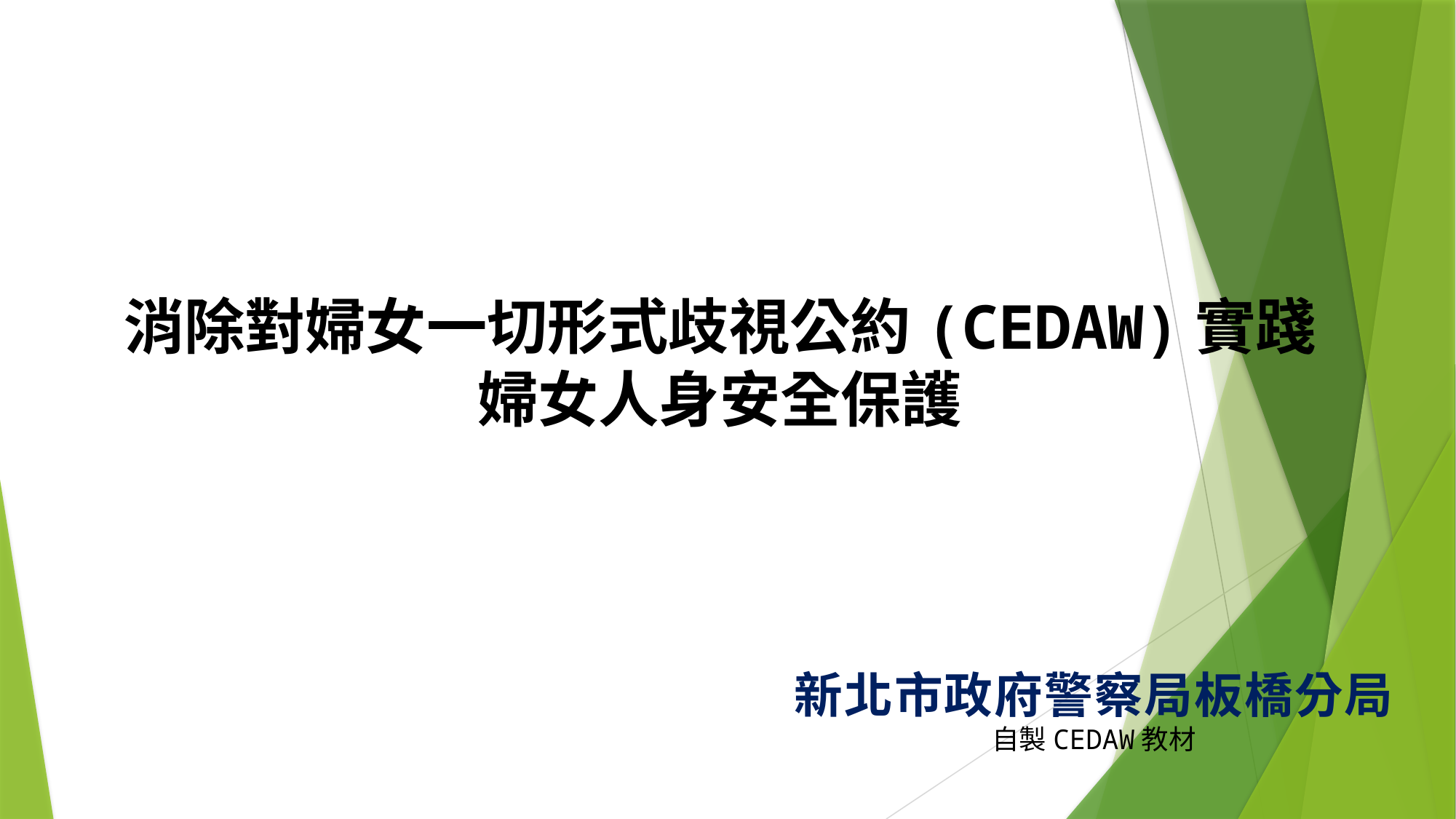

消除對婦女一切形式歧視公約(CEDAW)實踐
婦女人身安全保護
新北市政府警察局板橋分局
自製CEDAW教材